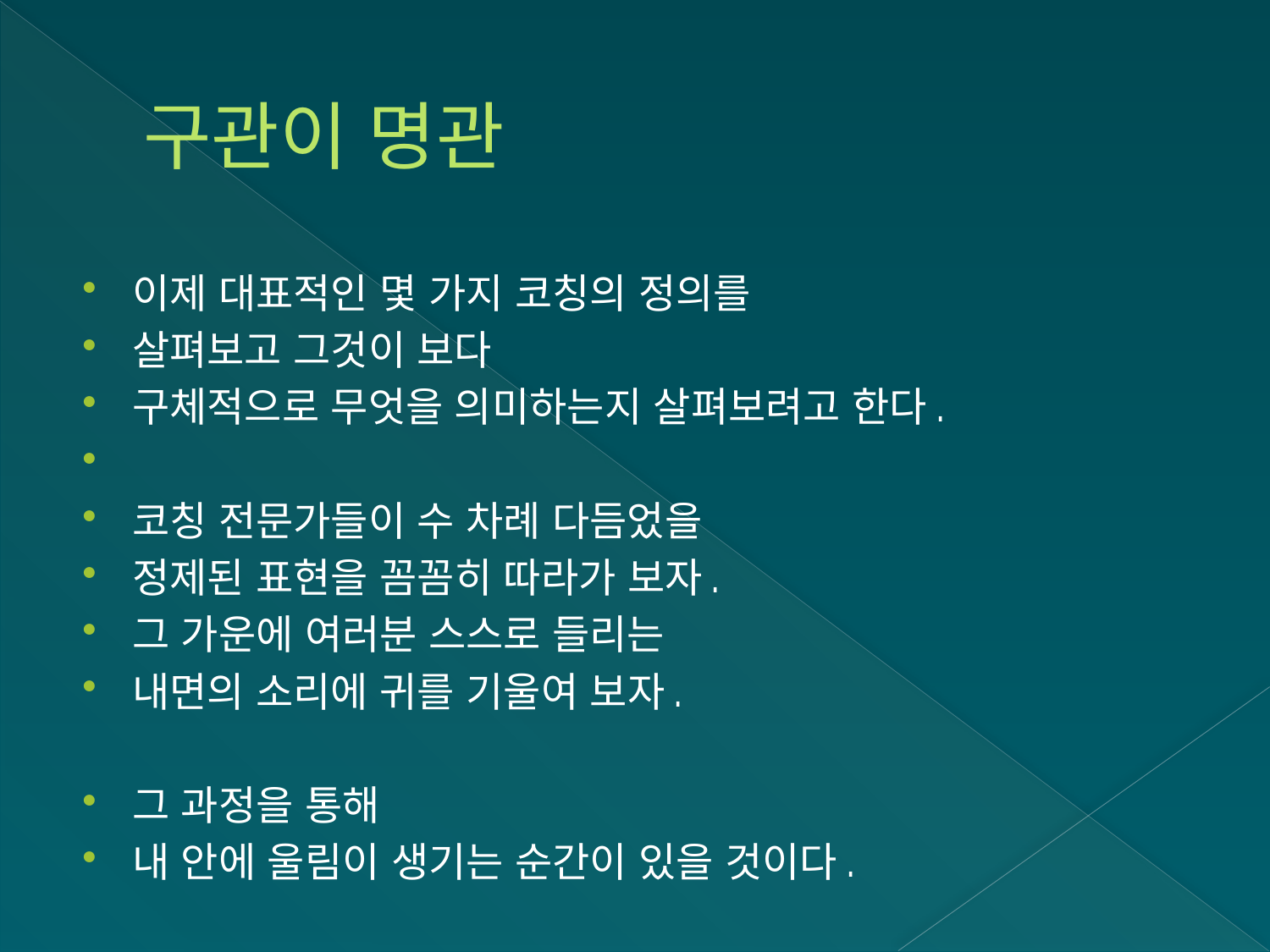

# 구관이 명관
이제 대표적인 몇 가지 코칭의 정의를
살펴보고 그것이 보다
구체적으로 무엇을 의미하는지 살펴보려고 한다.

코칭 전문가들이 수 차례 다듬었을
정제된 표현을 꼼꼼히 따라가 보자.
그 가운에 여러분 스스로 들리는
내면의 소리에 귀를 기울여 보자.

그 과정을 통해
내 안에 울림이 생기는 순간이 있을 것이다.